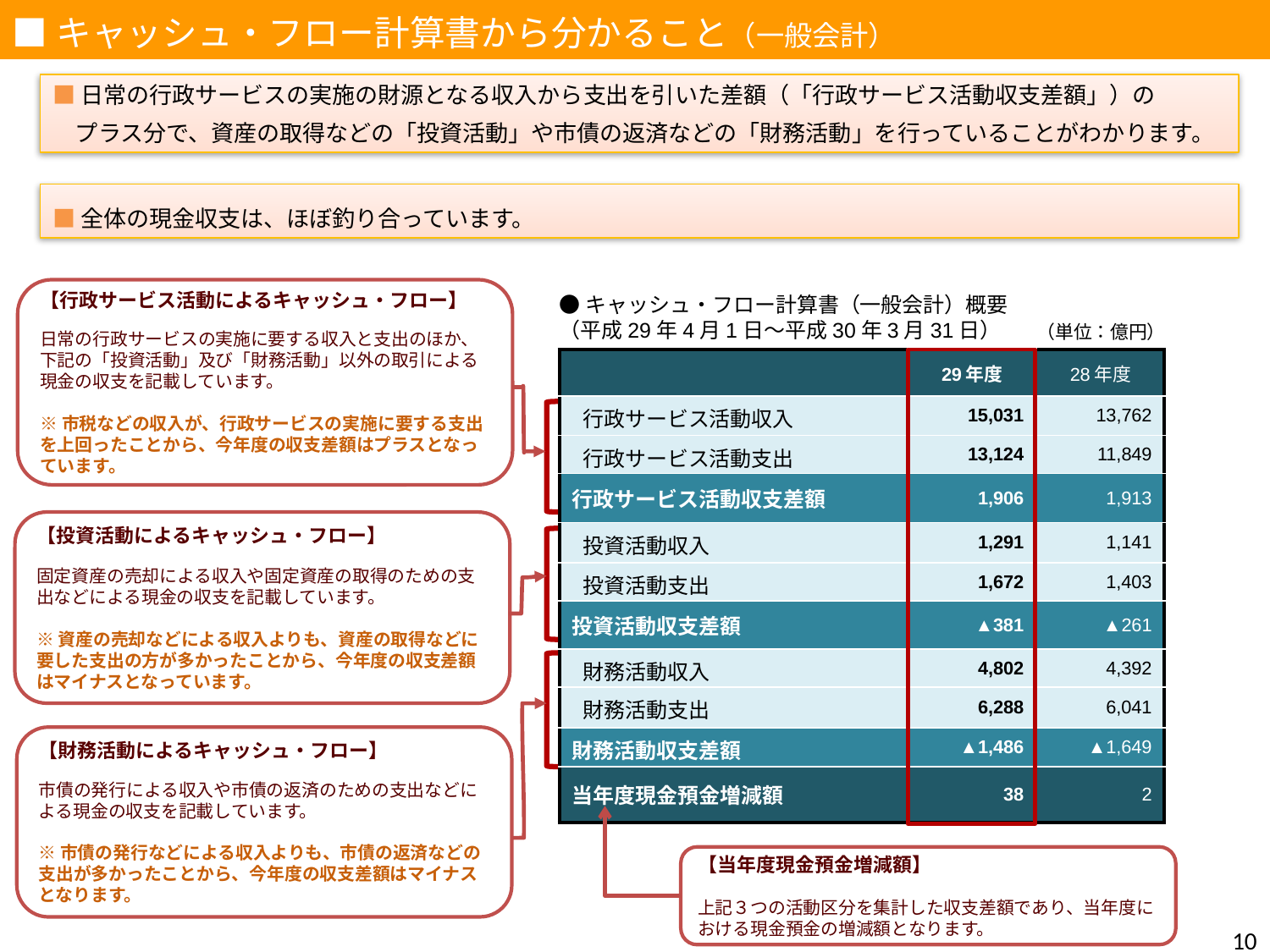

|  |
| --- |
■キャッシュ・フロー計算書から分かること（一般会計）
■日常の行政サービスの実施の財源となる収入から支出を引いた差額（「行政サービス活動収支差額」）の
　プラス分で、資産の取得などの「投資活動」や市債の返済などの「財務活動」を行っていることがわかります。
■全体の現金収支は、ほぼ釣り合っています。
【行政サービス活動によるキャッシュ・フロー】

日常の行政サービスの実施に要する収入と支出のほか、下記の「投資活動」及び「財務活動」以外の取引による現金の収支を記載しています。

※市税などの収入が、行政サービスの実施に要する支出を上回ったことから、今年度の収支差額はプラスとなっています。
●キャッシュ・フロー計算書（一般会計）概要
（平成29年4月1日～平成30年3月31日）
（単位：億円）
|  | 29年度 | 28年度 |
| --- | --- | --- |
| 行政サービス活動収入 | 15,031 | 13,762 |
| 行政サービス活動支出 | 13,124 | 11,849 |
| 行政サービス活動収支差額 | 1,906 | 1,913 |
| 投資活動収入 | 1,291 | 1,141 |
| 投資活動支出 | 1,672 | 1,403 |
| 投資活動収支差額 | ▲381 | ▲261 |
| 財務活動収入 | 4,802 | 4,392 |
| 財務活動支出 | 6,288 | 6,041 |
| 財務活動収支差額 | ▲1,486 | ▲1,649 |
| 当年度現金預金増減額 | 38 | 2 |

【投資活動によるキャッシュ・フロー】

固定資産の売却による収入や固定資産の取得のための支出などによる現金の収支を記載しています。

※資産の売却などによる収入よりも、資産の取得などに要した支出の方が多かったことから、今年度の収支差額はマイナスとなっています。

【財務活動によるキャッシュ・フロー】

市債の発行による収入や市債の返済のための支出などによる現金の収支を記載しています。

※市債の発行などによる収入よりも、市債の返済などの支出が多かったことから、今年度の収支差額はマイナスとなります。
【当年度現金預金増減額】

上記３つの活動区分を集計した収支差額であり、当年度における現金預金の増減額となります。
10